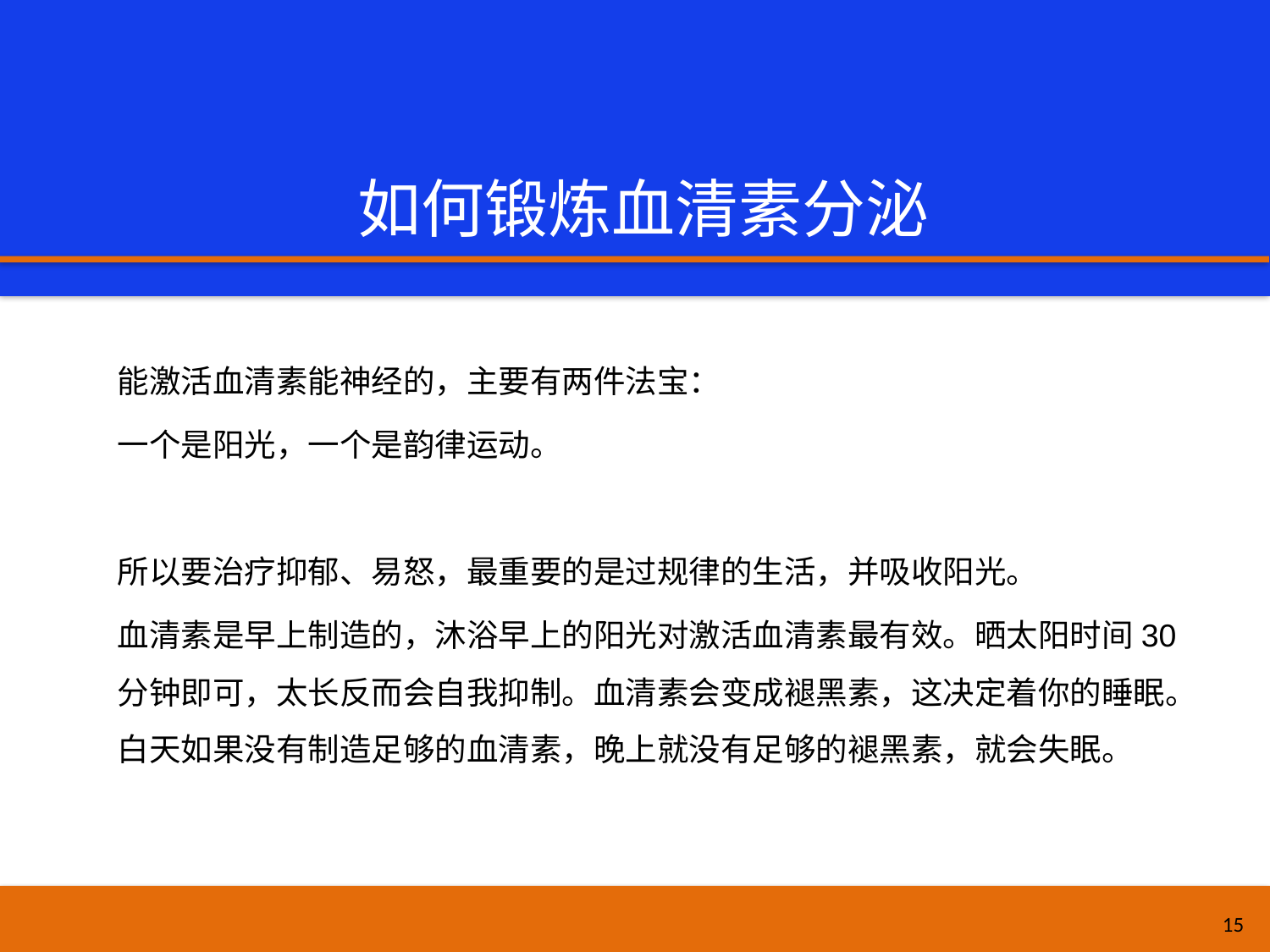

# 如何锻炼血清素分泌
能激活血清素能神经的，主要有两件法宝：
一个是阳光，一个是韵律运动。

所以要治疗抑郁、易怒，最重要的是过规律的生活，并吸收阳光。
血清素是早上制造的，沐浴早上的阳光对激活血清素最有效。晒太阳时间30分钟即可，太长反而会自我抑制。血清素会变成褪黑素，这决定着你的睡眠。白天如果没有制造足够的血清素，晚上就没有足够的褪黑素，就会失眠。